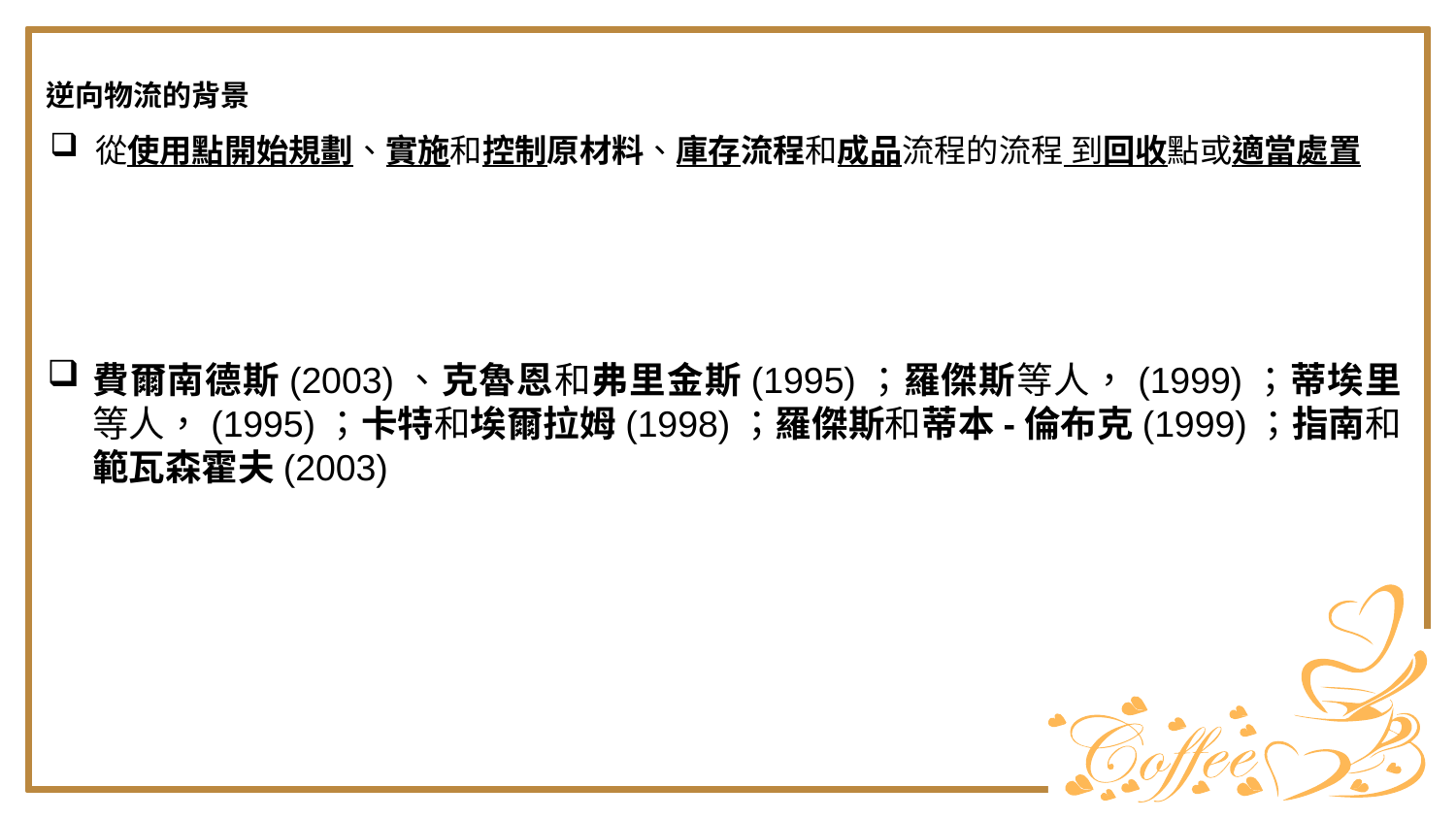

逆向物流的背景

從使用點開始規劃、實施和控制原材料、庫存流程和成品流程的流程 到回收點或適當處置

費爾南德斯(2003)、克魯恩和弗里金斯(1995)；羅傑斯等人，(1999)；蒂埃里等人，(1995)；卡特和埃爾拉姆(1998)；羅傑斯和蒂本-倫布克(1999)；指南和範瓦森霍夫(2003)